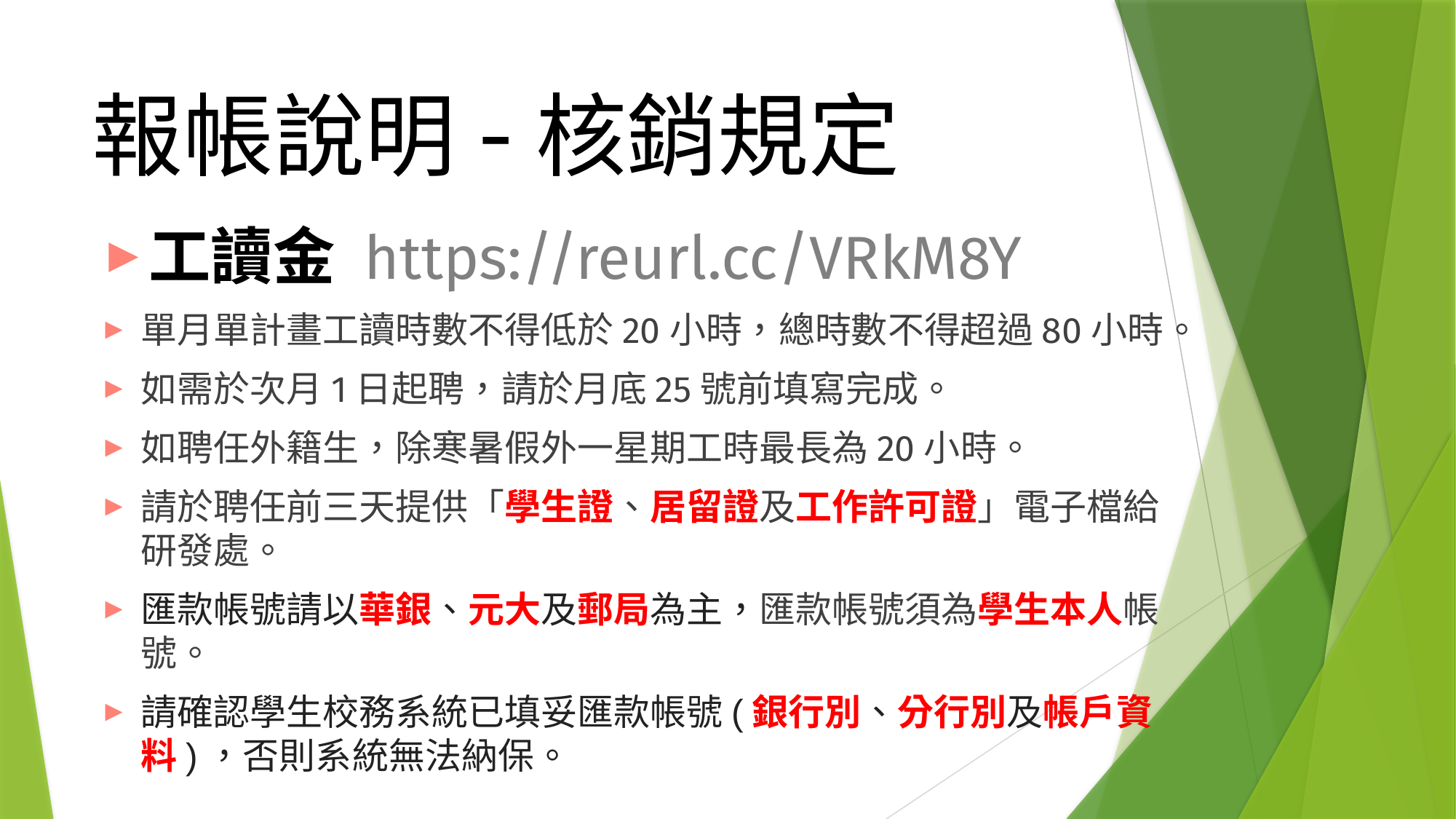

# 報帳說明-核銷規定
工讀金 https://reurl.cc/VRkM8Y
單月單計畫工讀時數不得低於20小時，總時數不得超過80小時。
如需於次月1日起聘，請於月底25號前填寫完成。
如聘任外籍生，除寒暑假外一星期工時最長為20小時。
請於聘任前三天提供「學生證、居留證及工作許可證」電子檔給研發處。
匯款帳號請以華銀、元大及郵局為主，匯款帳號須為學生本人帳號。
請確認學生校務系統已填妥匯款帳號(銀行別、分行別及帳戶資料)，否則系統無法納保。